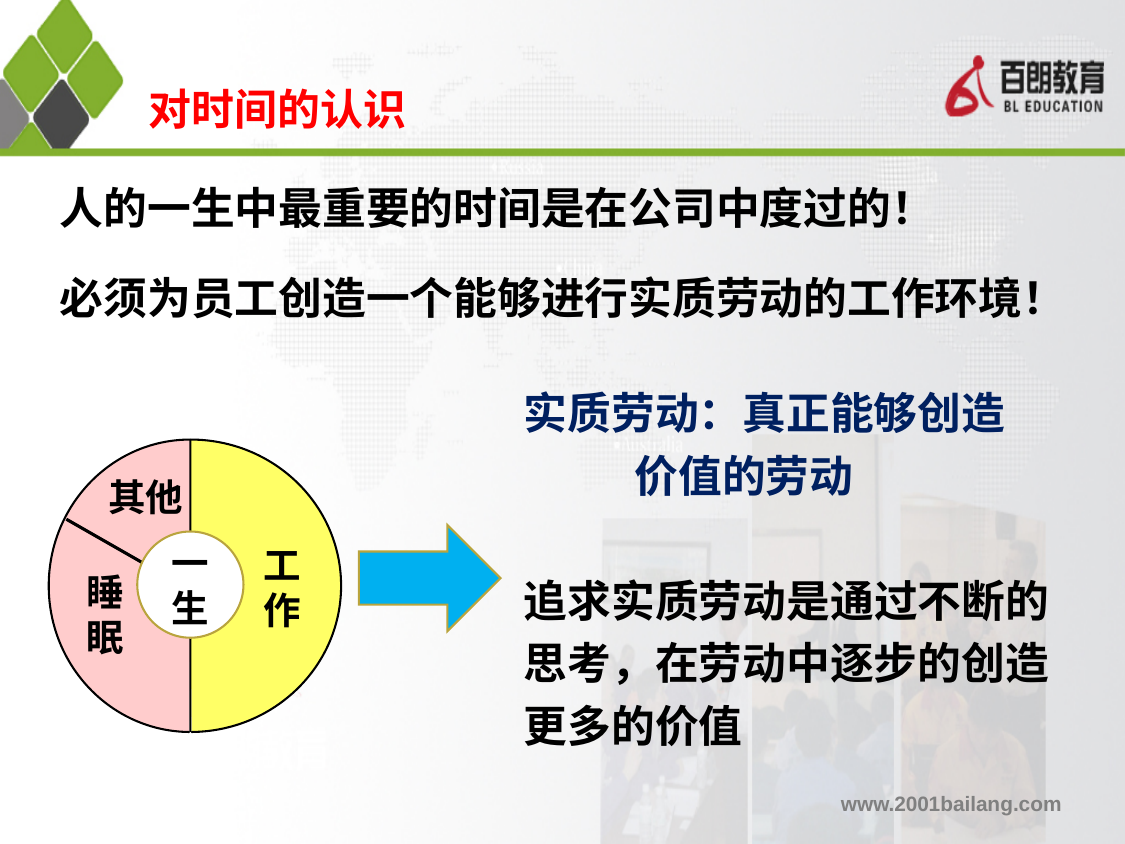

# 对时间的认识
人的一生中最重要的时间是在公司中度过的！

必须为员工创造一个能够进行实质劳动的工作环境！
实质劳动：真正能够创造
          价值的劳动

追求实质劳动是通过不断的思考，在劳动中逐步的创造更多的价值

其他

一生
工作
睡眠